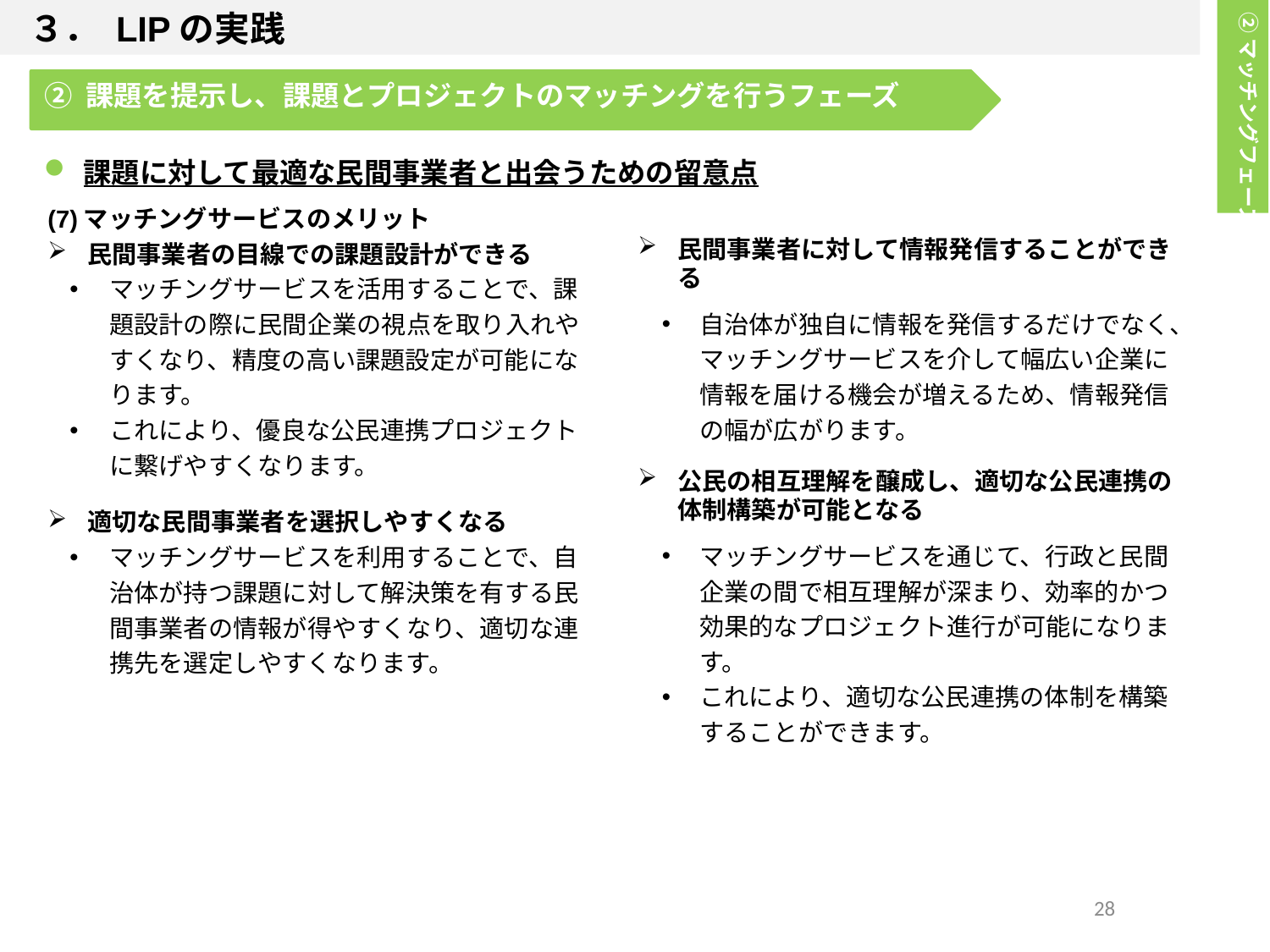

３． LIPの実践
②マッチングフェーズ
３.LIPの実践
② 課題を提示し、課題とプロジェクトのマッチングを行うフェーズ
課題に対して最適な民間事業者と出会うための留意点
(7)マッチングサービスのメリット
民間事業者の目線での課題設計ができる
マッチングサービスを活用することで、課題設計の際に民間企業の視点を取り入れやすくなり、精度の高い課題設定が可能になります。
これにより、優良な公民連携プロジェクトに繋げやすくなります。
適切な民間事業者を選択しやすくなる
マッチングサービスを利用することで、自治体が持つ課題に対して解決策を有する民間事業者の情報が得やすくなり、適切な連携先を選定しやすくなります。
民間事業者に対して情報発信することができる
自治体が独自に情報を発信するだけでなく、マッチングサービスを介して幅広い企業に情報を届ける機会が増えるため、情報発信の幅が広がります。
公民の相互理解を醸成し、適切な公民連携の体制構築が可能となる
マッチングサービスを通じて、行政と民間企業の間で相互理解が深まり、効率的かつ効果的なプロジェクト進行が可能になります。
これにより、適切な公民連携の体制を構築することができます。

28